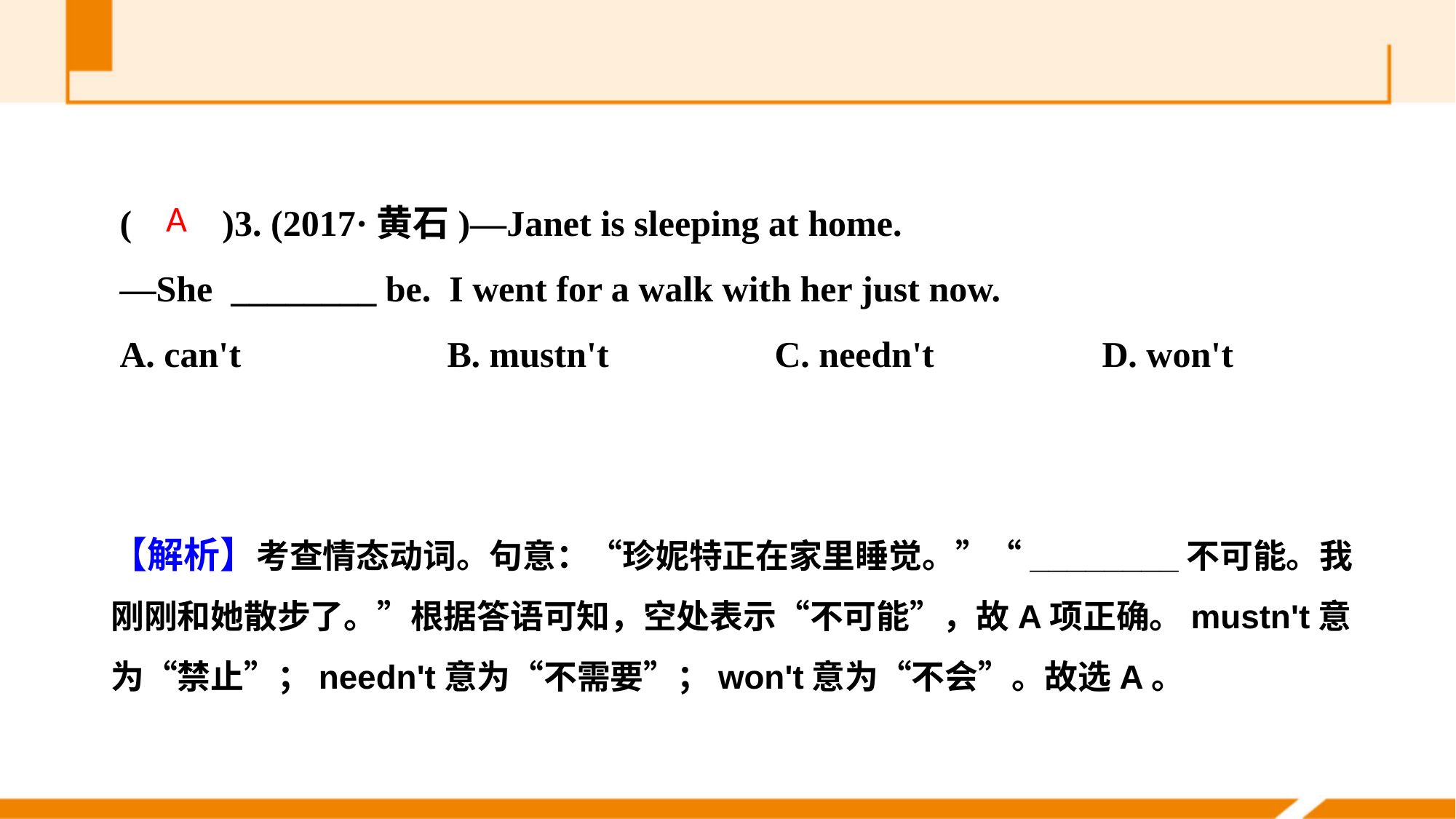

(　　)3. (2017·黄石)—Janet is sleeping at home.
—She  ________ be.  I went for a walk with her just now.
A. can't  		B. mustn't		C. needn't  		D. won't
A
【解析】考查情态动词。句意：“珍妮特正在家里睡觉。”“________不可能。我刚刚和她散步了。”根据答语可知，空处表示“不可能”，故A项正确。mustn't意为“禁止”；needn't意为“不需要”；won't意为“不会”。故选A。